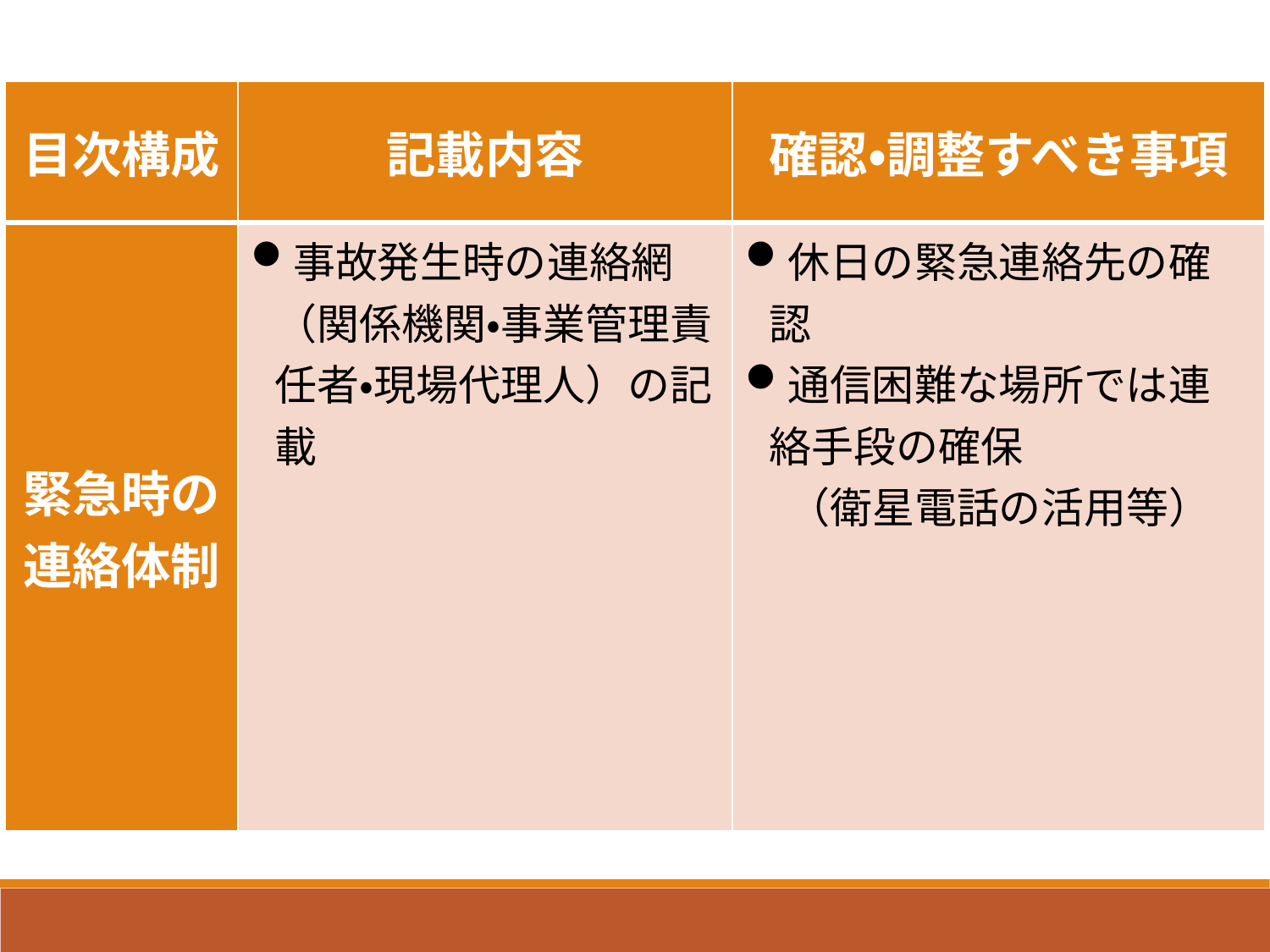

| 目次構成 | 記載内容 | 確認・調整すべき事項 |
| --- | --- | --- |
| 緊急時の連絡体制 | 事故発生時の連絡網（関係機関・事業管理責任者・現場代理人）の記載 | 休日の緊急連絡先の確認 通信困難な場所では連絡手段の確保 　（衛星電話の活用等） |